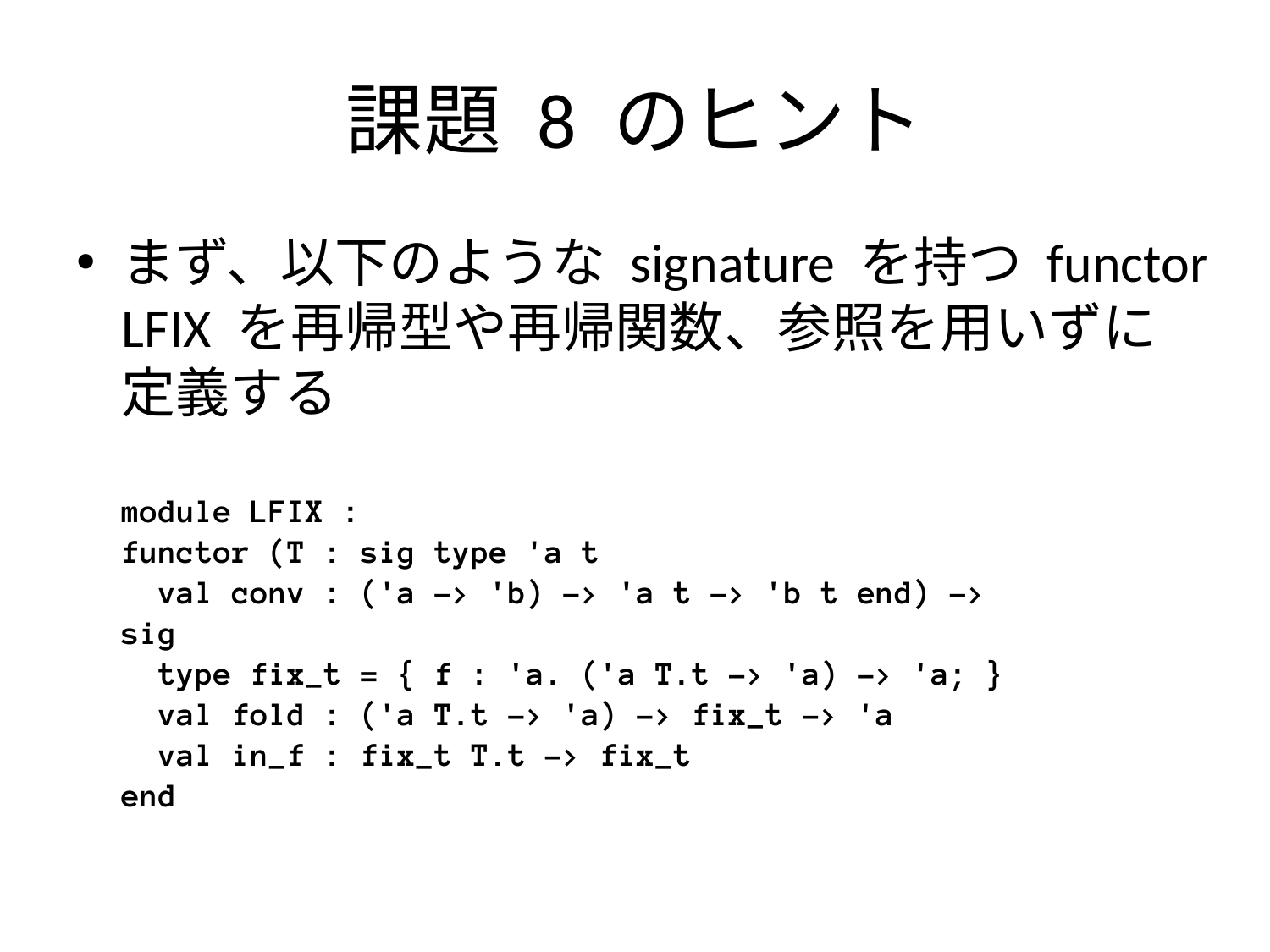

# 課題 8 のヒント
まず、以下のような signature を持つ functor LFIX を再帰型や再帰関数、参照を用いずに
定義する
module LFIX :
functor (T : sig type 'a t
  val conv : ('a -> 'b) -> 'a t -> 'b t end) ->
sig
  type fix_t = { f : 'a. ('a T.t -> 'a) -> 'a; }
  val fold : ('a T.t -> 'a) -> fix_t -> 'a
  val in_f : fix_t T.t -> fix_t
end